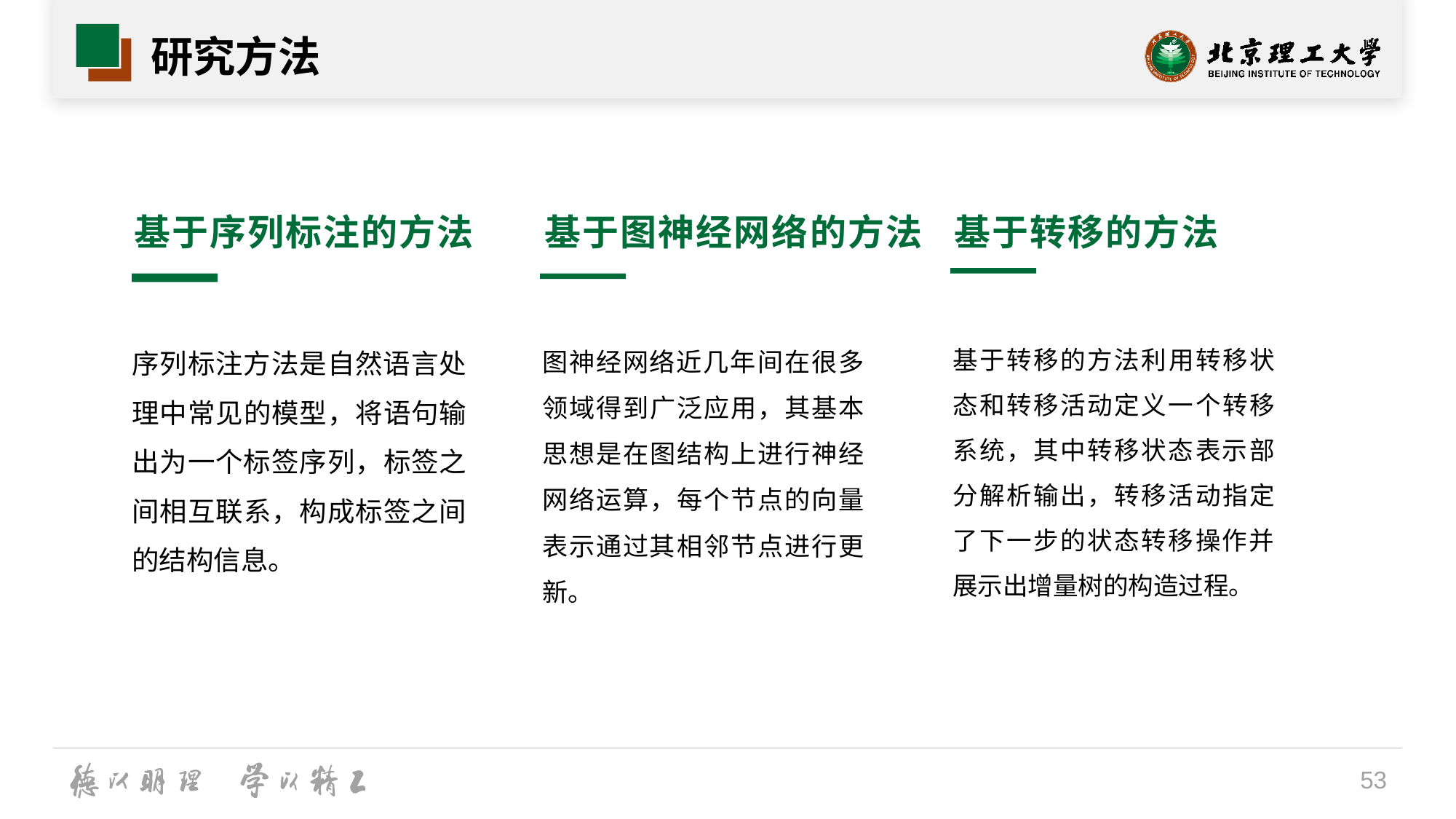

# 研究方法
基于图神经网络的方法
基于转移的方法

基于序列标注的方法

基于转移的方法利用转移状态和转移活动定义一个转移系统，其中转移状态表示部分解析输出，转移活动指定了下一步的状态转移操作并展示出增量树的构造过程。

序列标注方法是自然语言处理中常见的模型，将语句输出为一个标签序列，标签之间相互联系，构成标签之间的结构信息。
图神经网络近几年间在很多领域得到广泛应用，其基本思想是在图结构上进行神经网络运算，每个节点的向量表示通过其相邻节点进行更新。